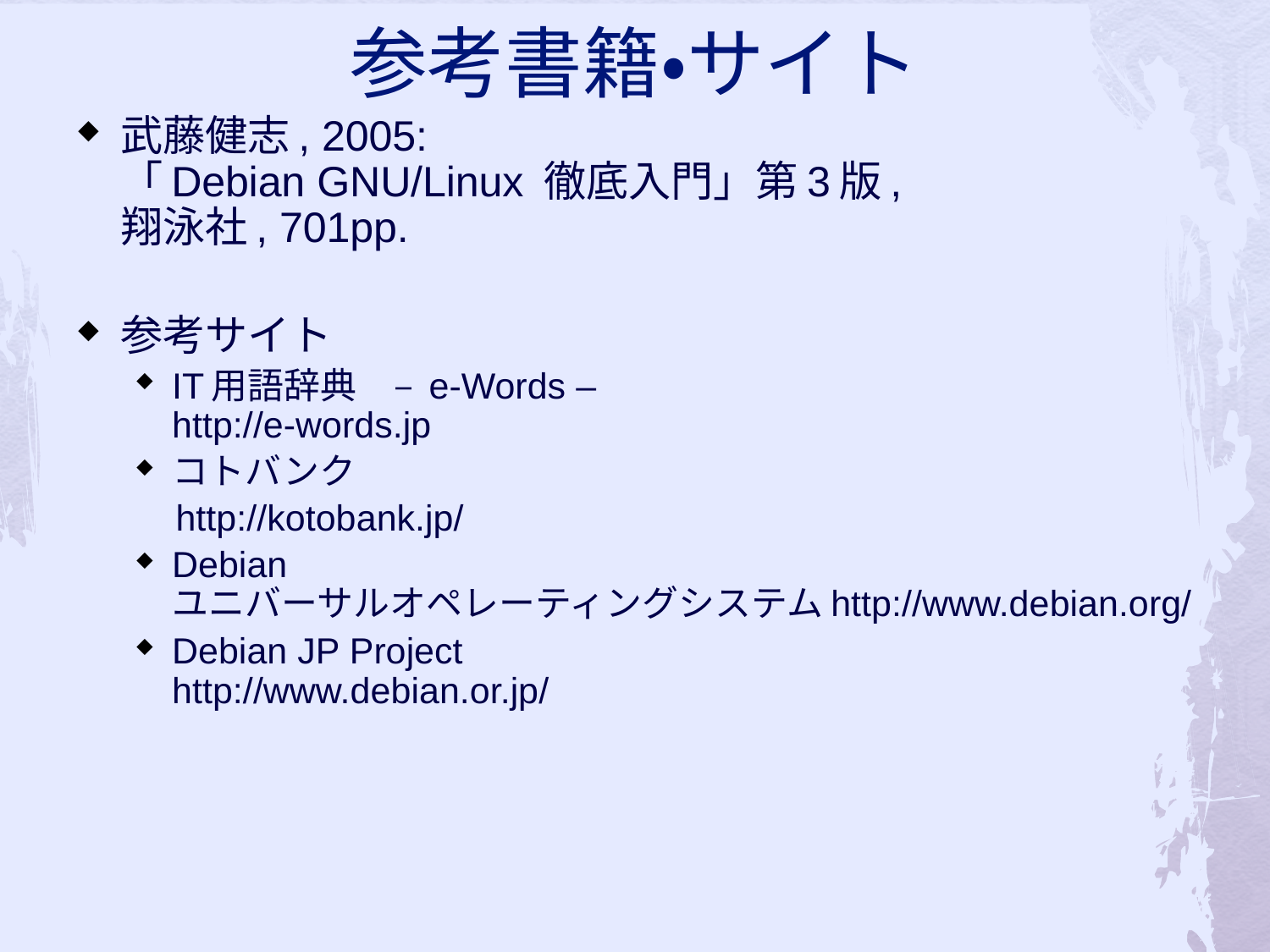

# 参考書籍・サイト
武藤健志, 2005:
「Debian GNU/Linux 徹底入門」第3版,
翔泳社, 701pp.

参考サイト
IT用語辞典　– e-Words –
http://e-words.jp
コトバンク
    http://kotobank.jp/
Debian ユニバーサルオペレーティングシステムhttp://www.debian.org/
Debian JP Project
http://www.debian.or.jp/